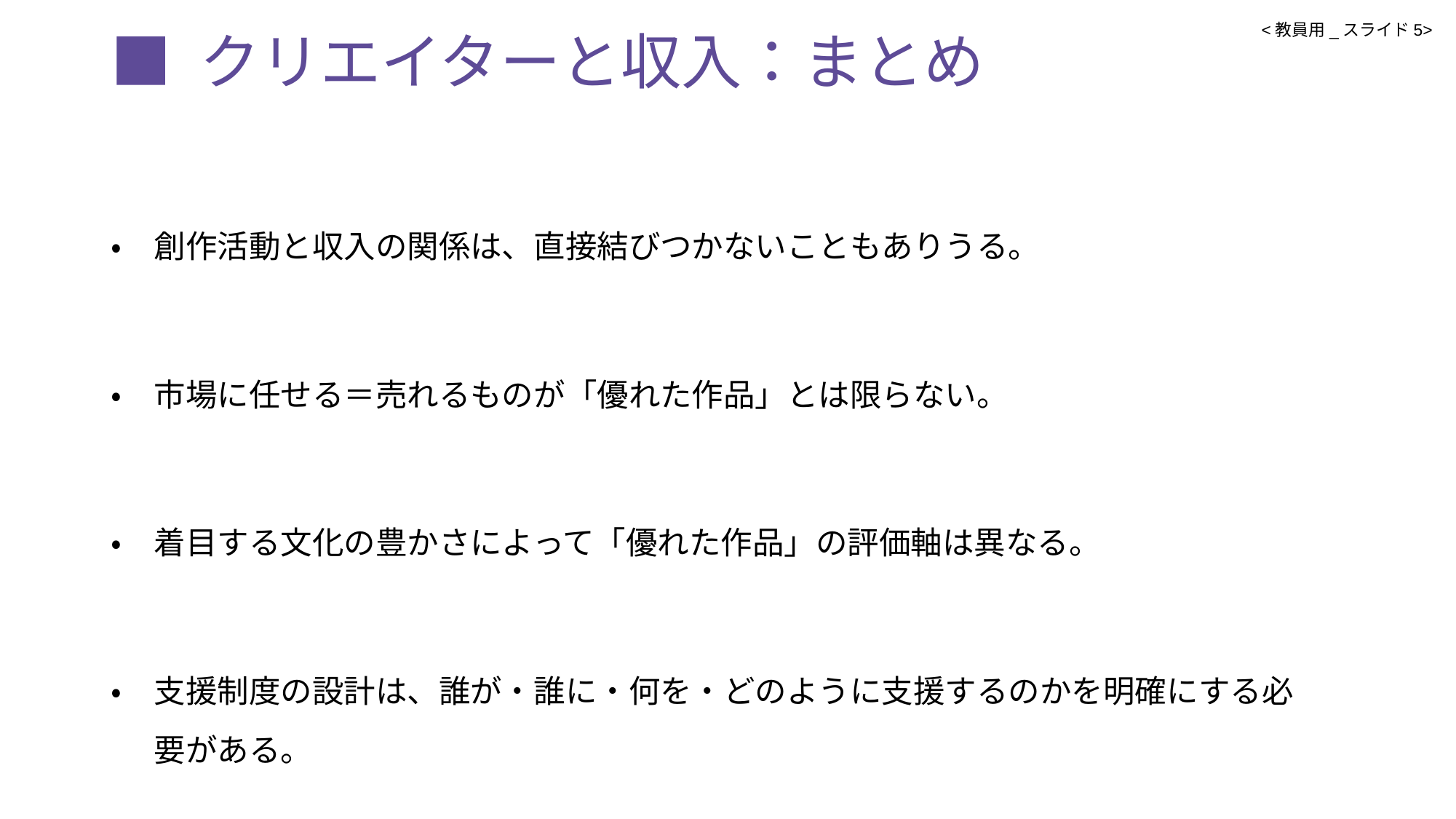

# ■ クリエイターと収入：まとめ
<教員用_スライド5>
•	創作活動と収入の関係は、直接結びつかないこともありうる。

•	市場に任せる＝売れるものが「優れた作品」とは限らない。

•	着目する文化の豊かさによって「優れた作品」の評価軸は異なる。

•	支援制度の設計は、誰が・誰に・何を・どのように支援するのかを明確にする必要がある。

•	支援制度の対象となる「優れた作品」と、それを生み出すクリエイターを選定するための手法や技術は確立していない。